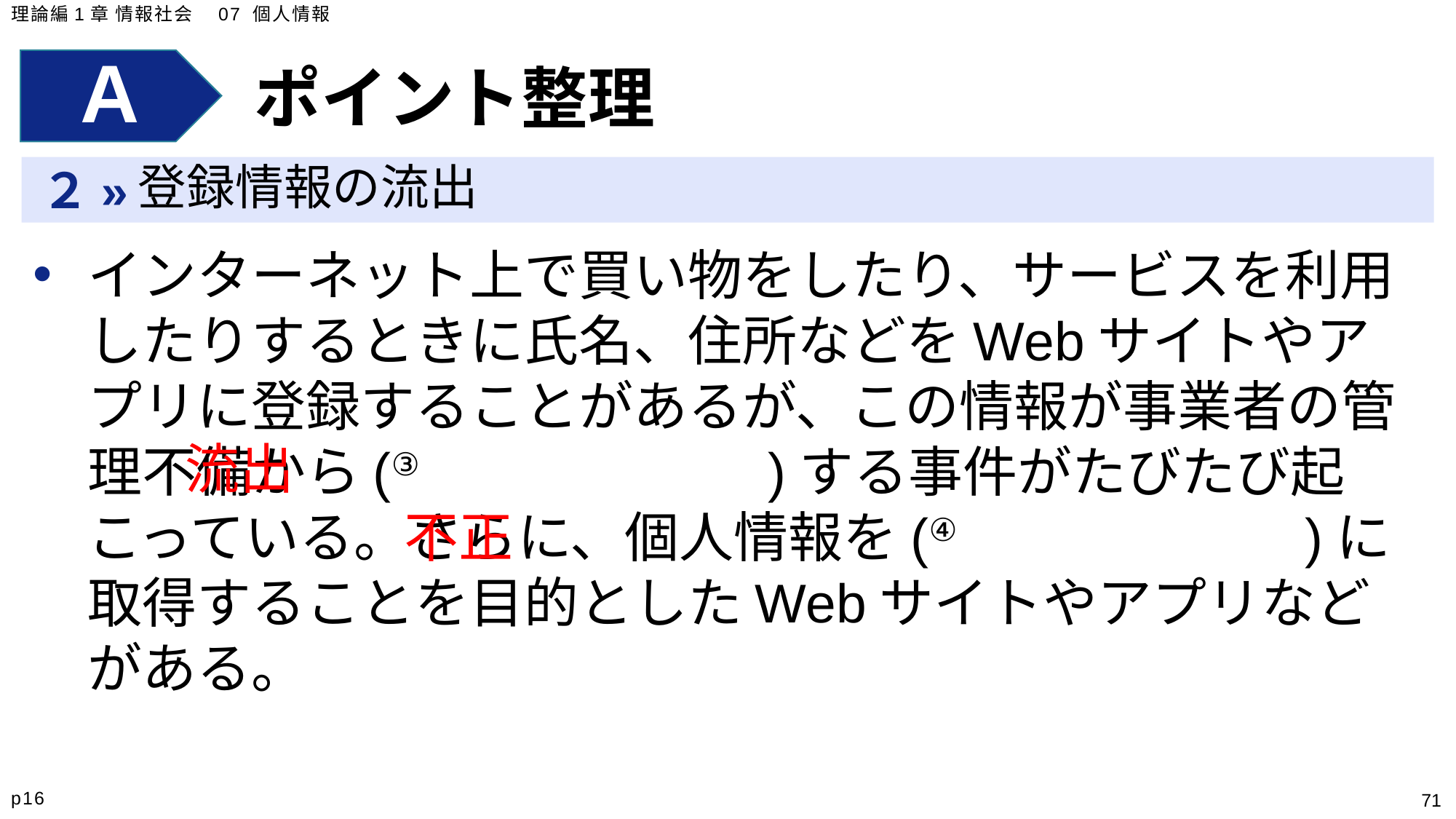

理論編1章 情報社会　07 個人情報
ポイント整理
登録情報の流出
インターネット上で買い物をしたり、サービスを利用したりするときに氏名、住所などをWebサイトやアプリに登録することがあるが、この情報が事業者の管理不備から(③　　　　　　)する事件がたびたび起こっている。さらに、個人情報を(④　　　　　　)に取得することを目的としたWebサイトやアプリなどがある。
流出
不正
p16
71